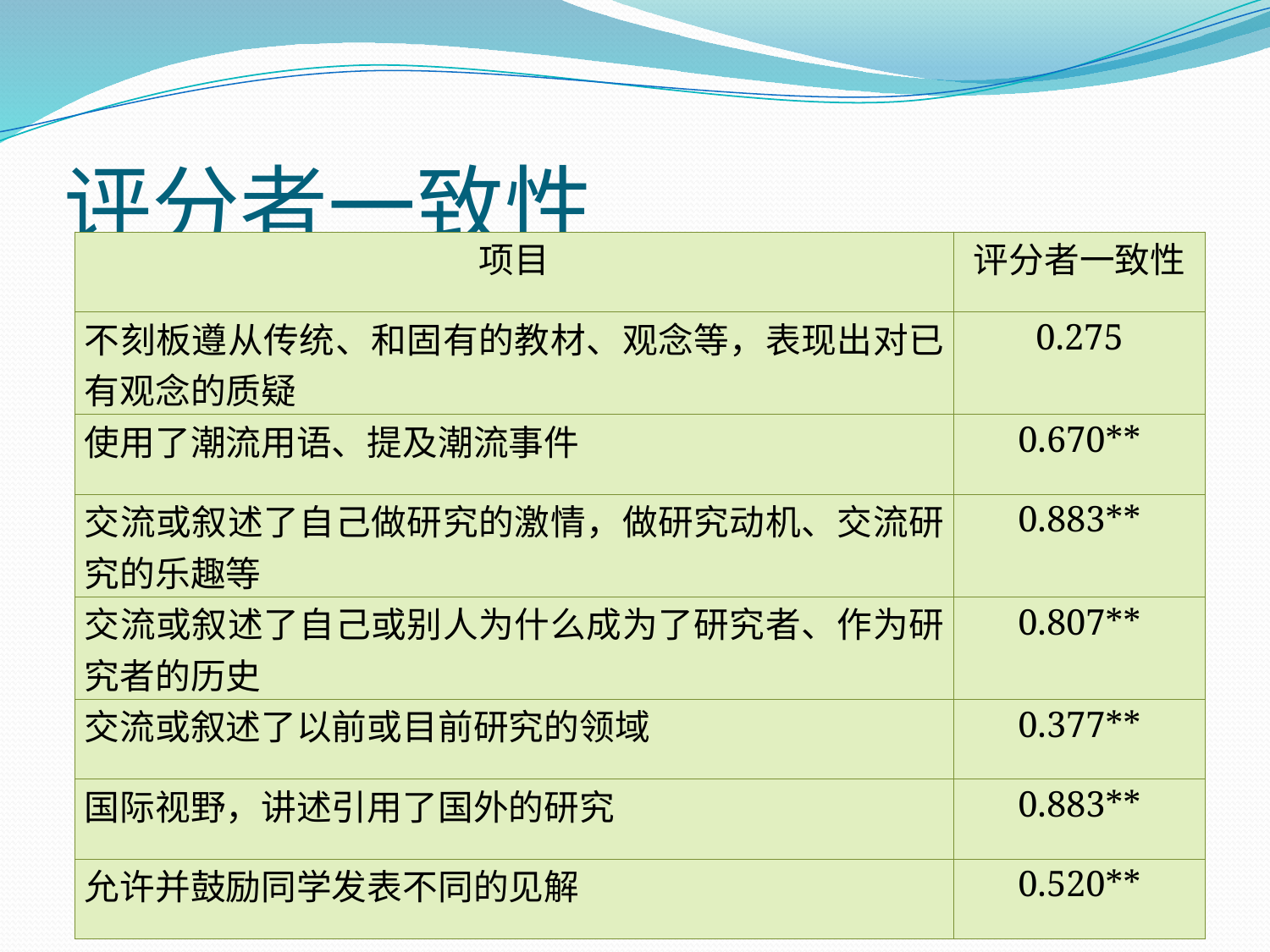

# 评分者一致性
| 项目 | 评分者一致性 |
| --- | --- |
| 不刻板遵从传统、和固有的教材、观念等，表现出对已有观念的质疑 | 0.275 |
| 使用了潮流用语、提及潮流事件 | 0.670\*\* |
| 交流或叙述了自己做研究的激情，做研究动机、交流研究的乐趣等 | 0.883\*\* |
| 交流或叙述了自己或别人为什么成为了研究者、作为研究者的历史 | 0.807\*\* |
| 交流或叙述了以前或目前研究的领域 | 0.377\*\* |
| 国际视野，讲述引用了国外的研究 | 0.883\*\* |
| 允许并鼓励同学发表不同的见解 | 0.520\*\* |